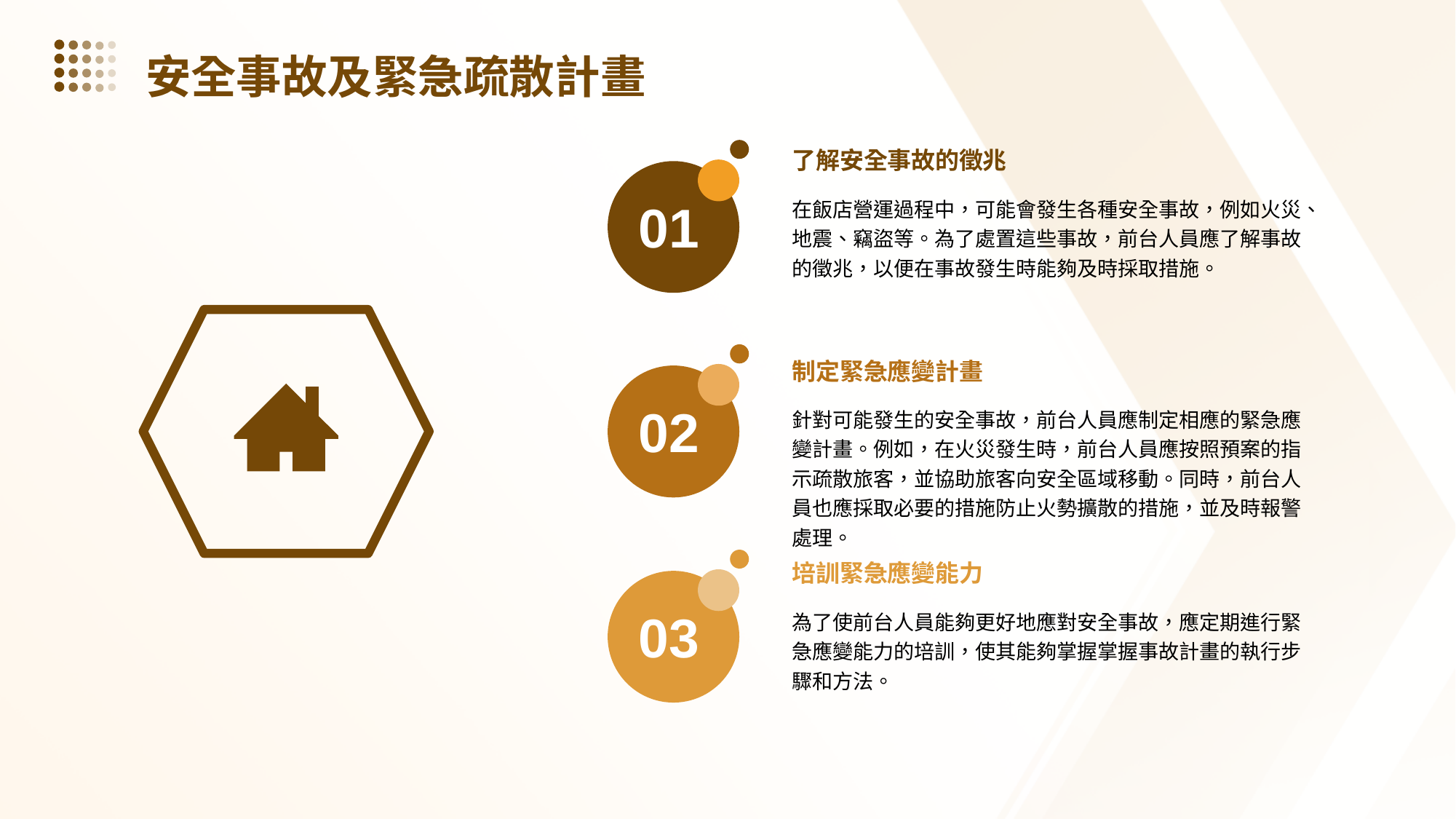

安全事故及緊急疏散計畫

了解安全事故的徵兆

在飯店營運過程中，可能會發生各種安全事故，例如火災、地震、竊盜等。為了處置這些事故，前台人員應了解事故的徵兆，以便在事故發生時能夠及時採取措施。
01

制定緊急應變計畫

針對可能發生的安全事故，前台人員應制定相應的緊急應變計畫。例如，在火災發生時，前台人員應按照預案的指示疏散旅客，並協助旅客向安全區域移動。同時，前台人員也應採取必要的措施防止火勢擴散的措施，並及時報警處理。
02

培訓緊急應變能力

為了使前台人員能夠更好地應對安全事故，應定期進行緊急應變能力的培訓，使其能夠掌握掌握事故計畫的執行步驟和方法。
03